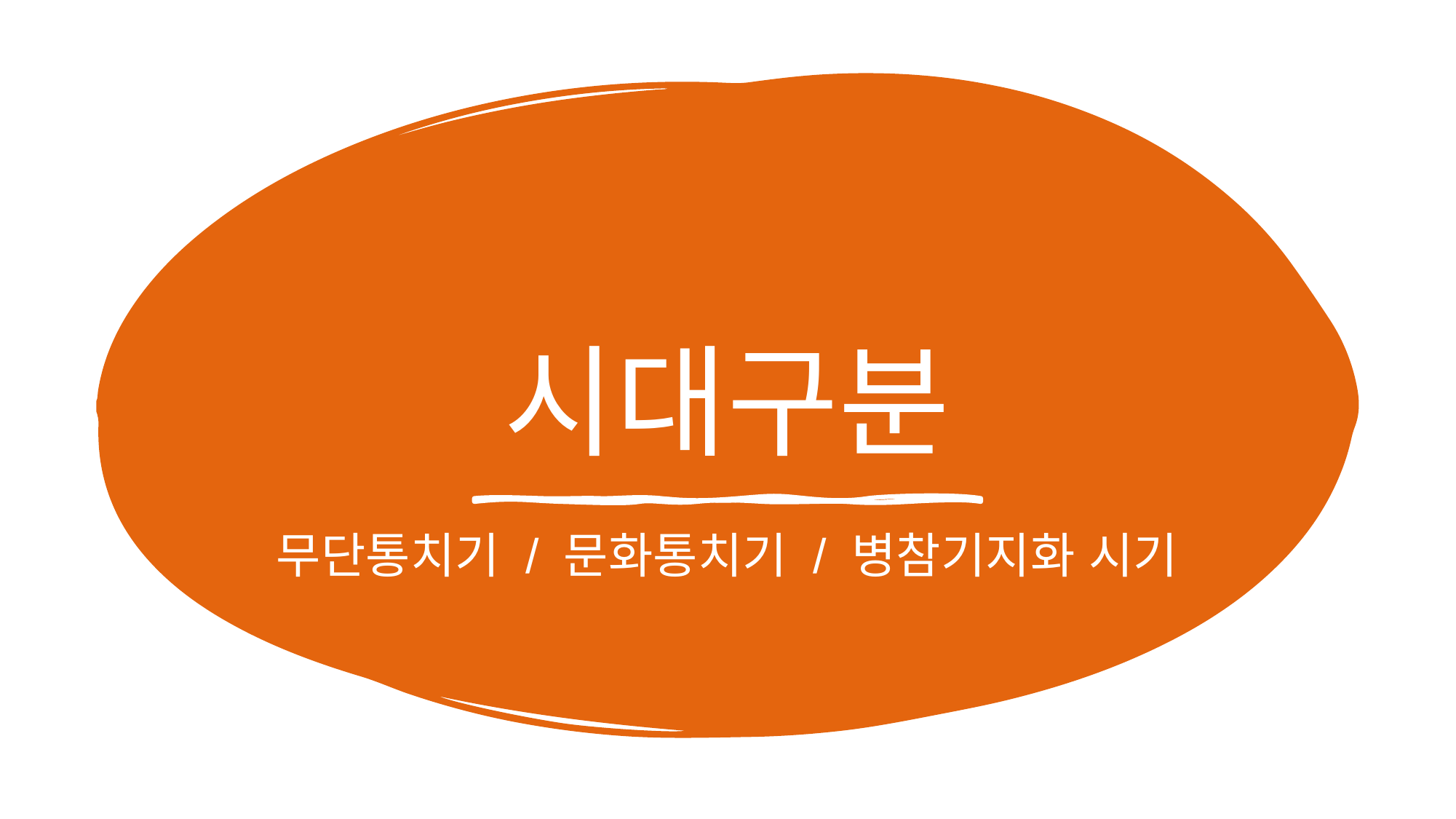

# 시대구분
무단통치기 / 문화통치기 / 병참기지화 시기